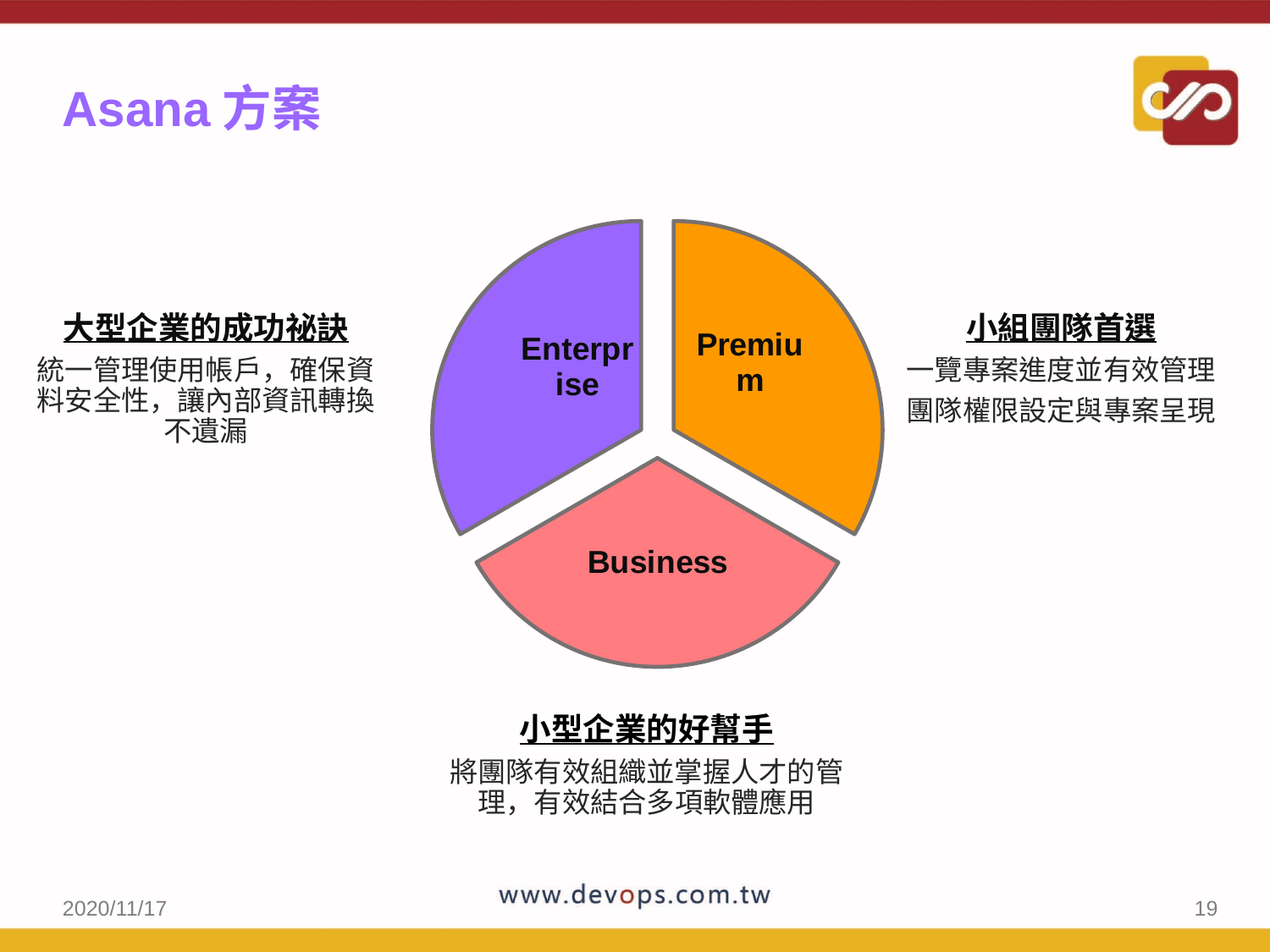

# Asana方案

### Chart

| Category | 銷售 |
|---|---|
| Premium | 33.3333333333333 |
| Business | 33.3333333333333 |
| Enterprise | 33.3333333333333 |
大型企業的成功祕訣
統一管理使用帳戶，確保資料安全性，讓內部資訊轉換不遺漏
小組團隊首選
一覽專案進度並有效管理
團隊權限設定與專案呈現
小型企業的好幫手
將團隊有效組織並掌握人才的管理，有效結合多項軟體應用
2020/11/17
19